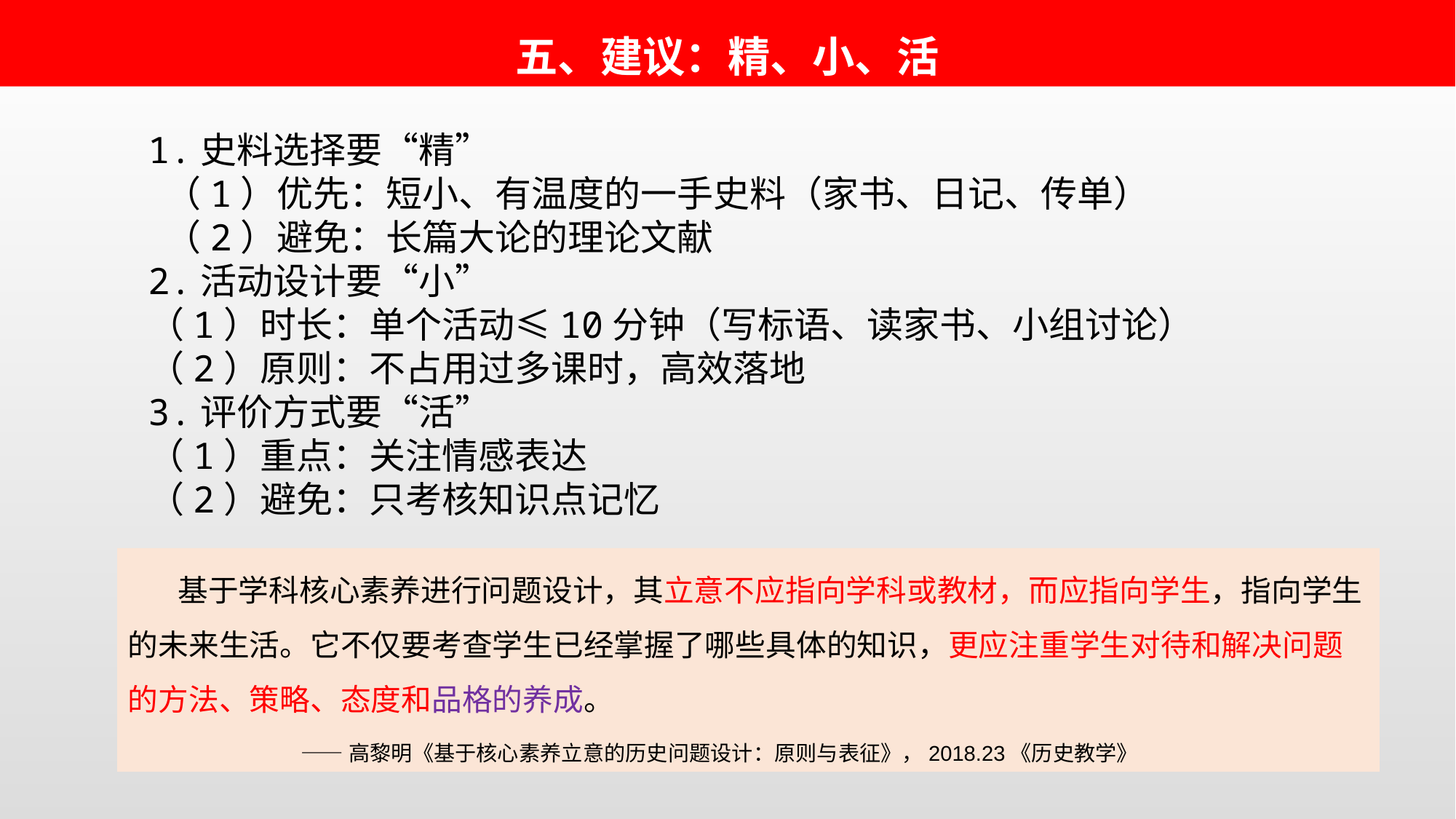

五、建议：精、小、活
1.史料选择要“精”
 （1）优先：短小、有温度的一手史料（家书、日记、传单）
 （2）避免：长篇大论的理论文献
2.活动设计要“小”
（1）时长：单个活动≤10分钟（写标语、读家书、小组讨论）
（2）原则：不占用过多课时，高效落地
3.评价方式要“活”
（1）重点：关注情感表达
（2）避免：只考核知识点记忆

       基于学科核心素养进行问题设计，其立意不应指向学科或教材，而应指向学生，指向学生的未来生活。它不仅要考查学生已经掌握了哪些具体的知识，更应注重学生对待和解决问题的方法、策略、态度和品格的养成。
                            ——高黎明《基于核心素养立意的历史问题设计：原则与表征》，2018.23《历史教学》